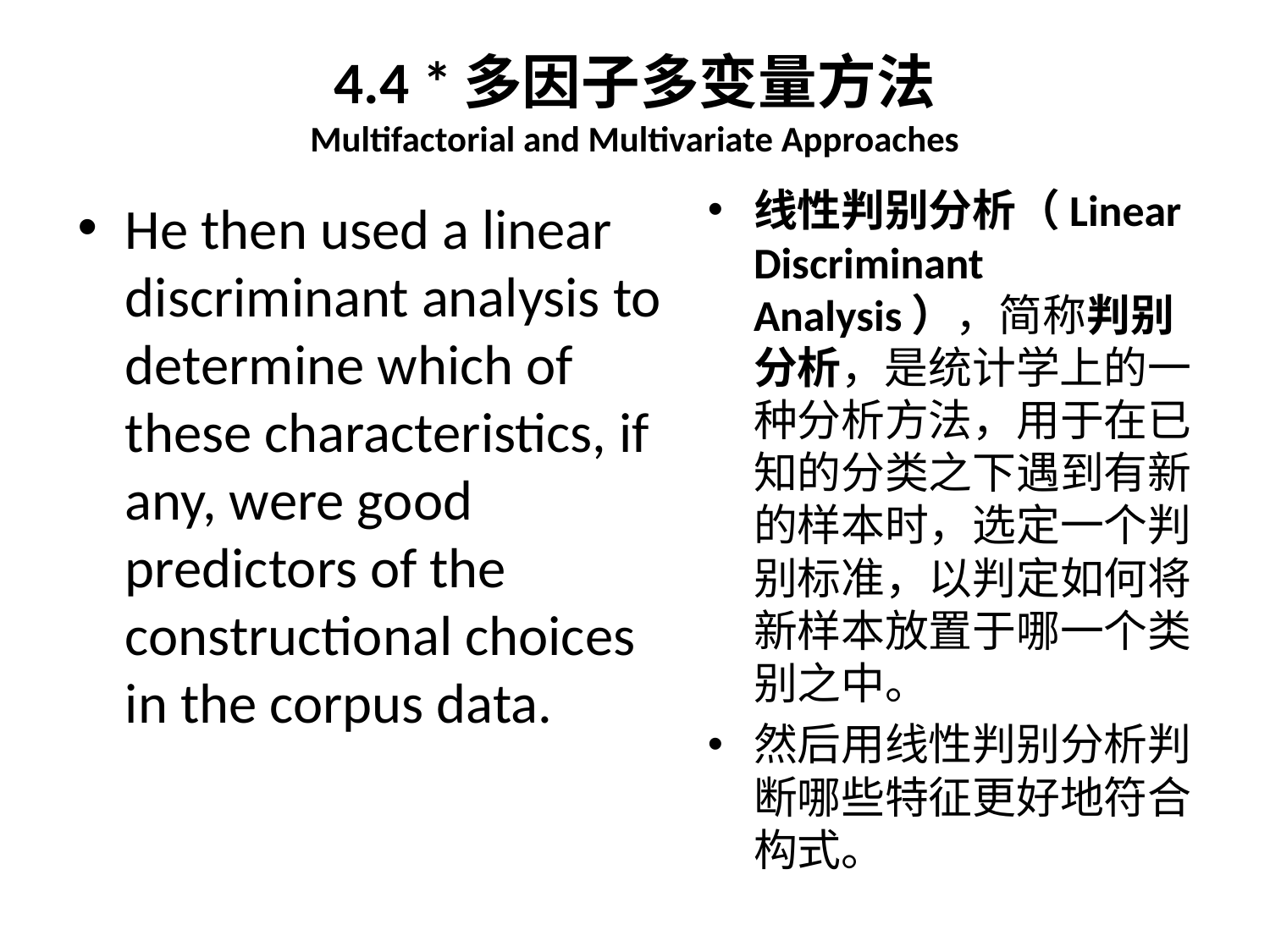

# 4.4 *多因子多变量方法 Multifactorial and Multivariate Approaches
线性判别分析（Linear Discriminant Analysis），简称判别分析，是统计学上的一种分析方法，用于在已知的分类之下遇到有新的样本时，选定一个判别标准，以判定如何将新样本放置于哪一个类别之中。
然后用线性判别分析判断哪些特征更好地符合构式。
He then used a linear discriminant analysis to determine which of these characteristics, if any, were good predictors of the constructional choices in the corpus data.